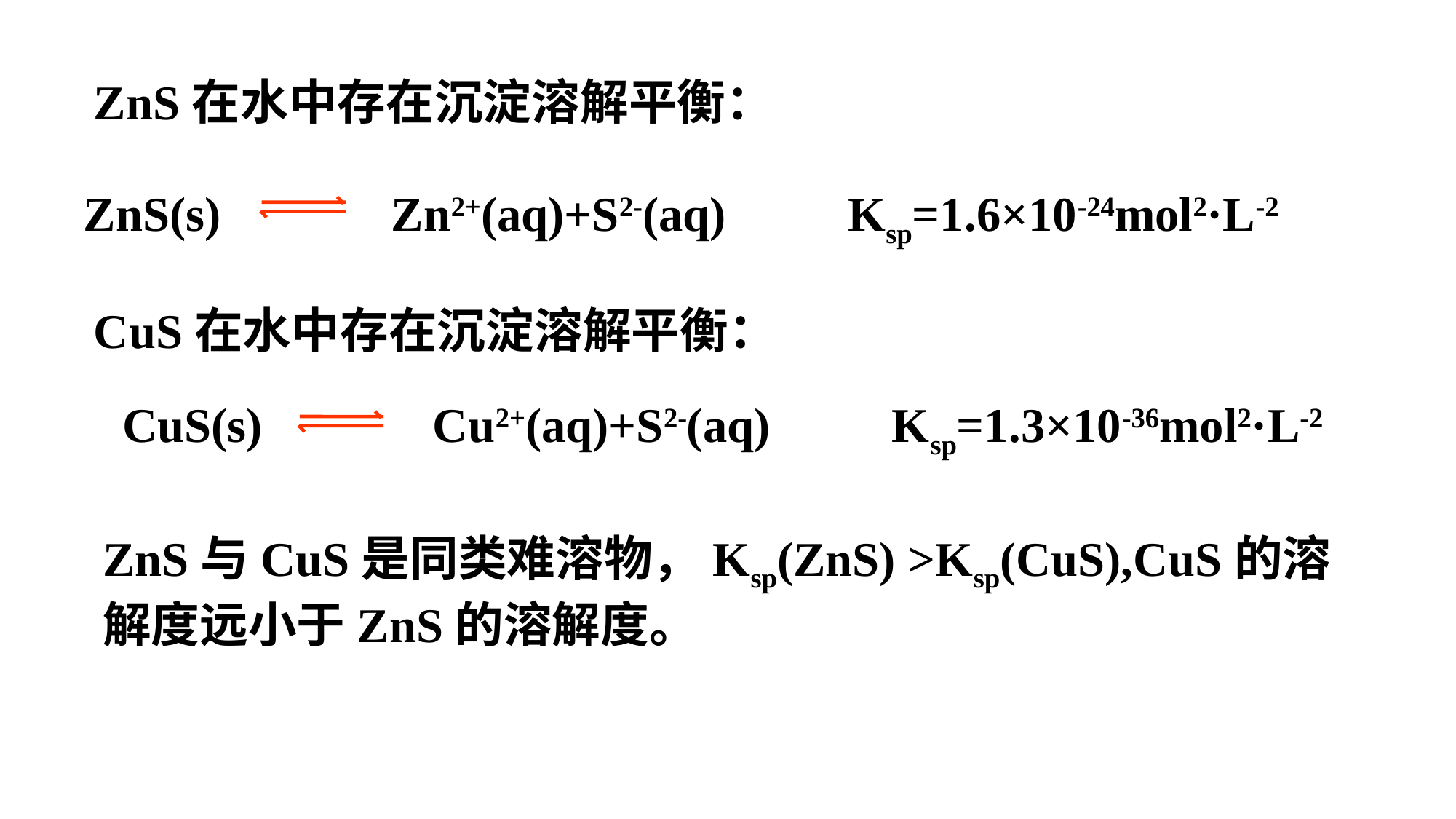

ZnS在水中存在沉淀溶解平衡：
ZnS(s)              Zn2+(aq)+S2-(aq)          Ksp=1.6×10-24mol2·L-2

CuS在水中存在沉淀溶解平衡：
CuS(s)              Cu2+(aq)+S2-(aq)          Ksp=1.3×10-36mol2·L-2

ZnS与CuS是同类难溶物，Ksp(ZnS) >Ksp(CuS),CuS的溶解度远小于ZnS的溶解度。